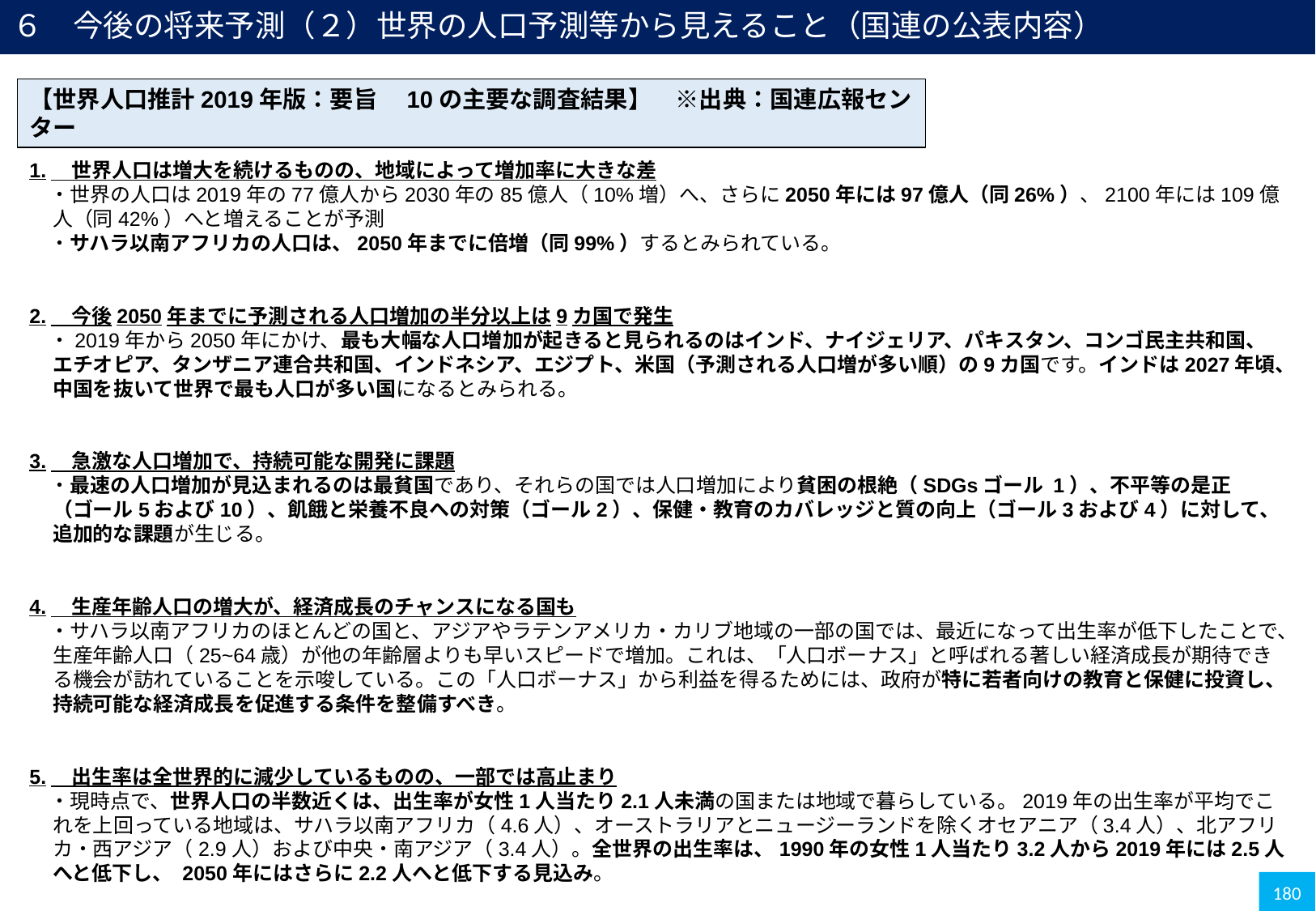

６　今後の将来予測（２）世界の人口予測等から見えること（国連の公表内容）

1.　世界人口は増大を続けるものの、地域によって増加率に大きな差
　・世界の人口は2019年の77億人から2030年の85億人（10%増）へ、さらに2050年には97億人（同26%）、2100年には109億人（同42%）へと増えることが予測
　・サハラ以南アフリカの人口は、2050年までに倍増（同99%）するとみられている。

2.　今後2050年までに予測される人口増加の半分以上は9カ国で発生
　・2019年から2050年にかけ、最も大幅な人口増加が起きると見られるのはインド、ナイジェリア、パキスタン、コンゴ民主共和国、エチオピア、タンザニア連合共和国、インドネシア、エジプト、米国（予測される人口増が多い順）の9カ国です。インドは2027年頃、中国を抜いて世界で最も人口が多い国になるとみられる。

3.　急激な人口増加で、持続可能な開発に課題
　・最速の人口増加が見込まれるのは最貧国であり、それらの国では人口増加により貧困の根絶（SDGsゴール 1）、不平等の是正（ゴール5および10）、飢餓と栄養不良への対策（ゴール2）、保健・教育のカバレッジと質の向上（ゴール3および4）に対して、追加的な課題が生じる。

4.　生産年齢人口の増大が、経済成長のチャンスになる国も
　・サハラ以南アフリカのほとんどの国と、アジアやラテンアメリカ・カリブ地域の一部の国では、最近になって出生率が低下したことで、生産年齢人口（25~64歳）が他の年齢層よりも早いスピードで増加。これは、「人口ボーナス」と呼ばれる著しい経済成長が期待できる機会が訪れていることを示唆している。この「人口ボーナス」から利益を得るためには、政府が特に若者向けの教育と保健に投資し、持続可能な経済成長を促進する条件を整備すべき。

5.　出生率は全世界的に減少しているものの、一部では高止まり
　・現時点で、世界人口の半数近くは、出生率が女性1人当たり2.1人未満の国または地域で暮らしている。2019年の出生率が平均でこれを上回っている地域は、サハラ以南アフリカ（4.6人）、オーストラリアとニュージーランドを除くオセアニア（3.4人）、北アフリカ・西アジア（2.9人）および中央・南アジア（3.4人）。全世界の出生率は、1990年の女性1人当たり3.2人から2019年には2.5人へと低下し、 2050年にはさらに2.2人へと低下する見込み。
【世界人口推計2019年版：要旨　10の主要な調査結果】　※出典：国連広報センター

180